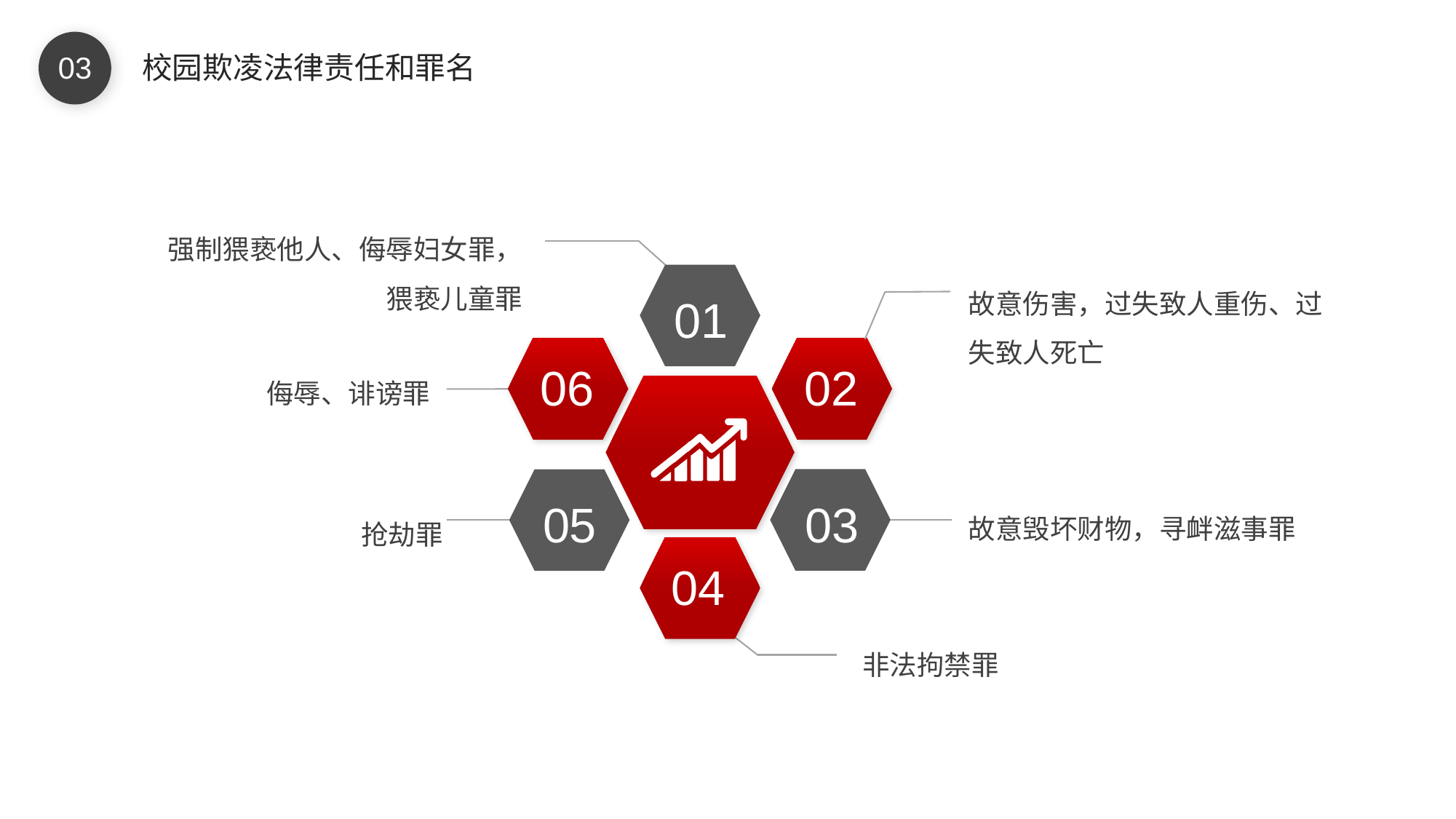

BY YUSHEN

03
校园欺凌法律责任和罪名
强制猥亵他人、侮辱妇女罪，猥亵儿童罪

01

06
02

03
05

04

故意伤害，过失致人重伤、过失致人死亡
侮辱、诽谤罪
故意毁坏财物，寻衅滋事罪
抢劫罪
非法拘禁罪